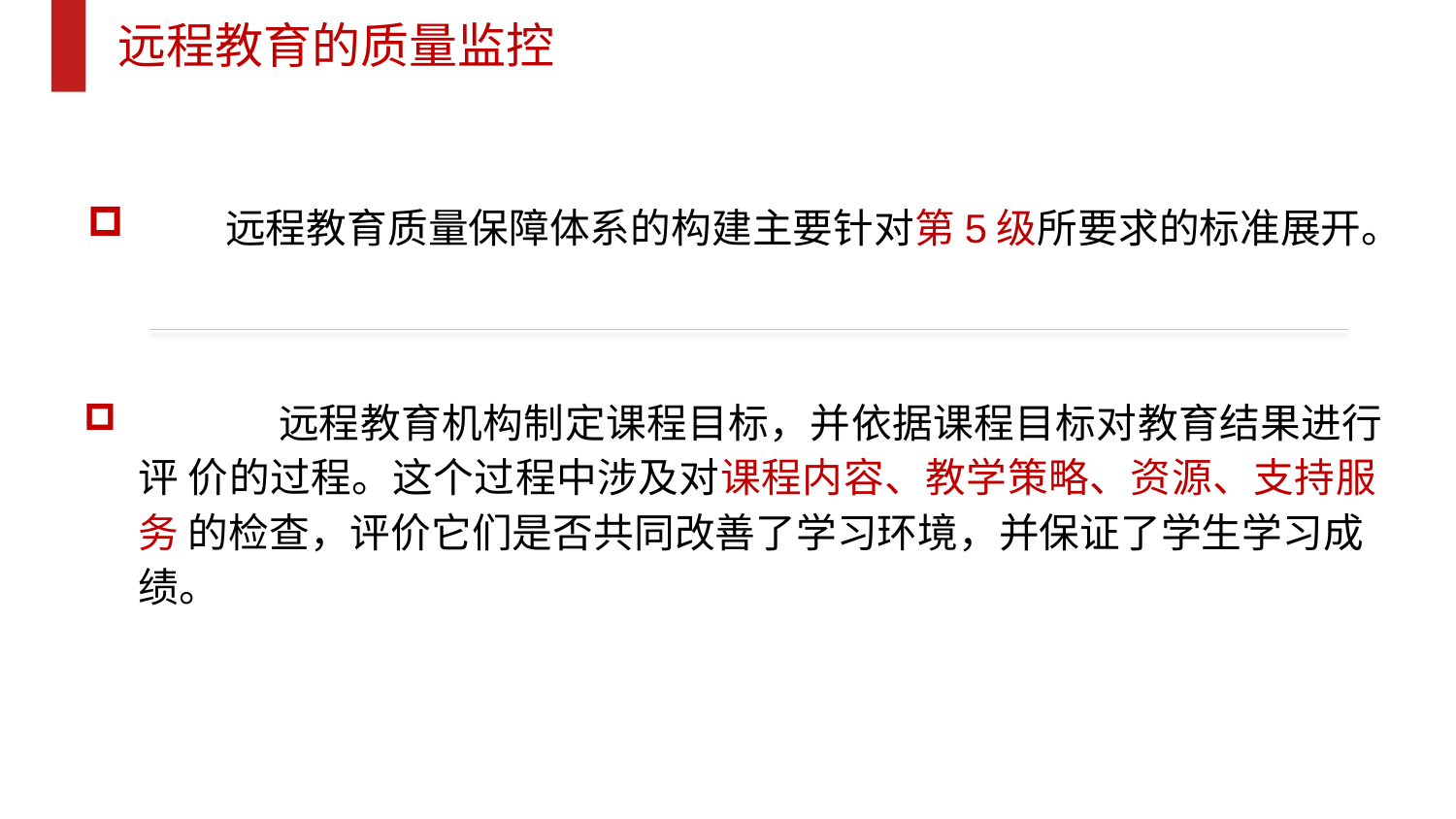

# 远程教育的质量监控
远程教育质量保障体系的构建主要针对第5级所要求的标准展开。

	远程教育机构制定课程目标，并依据课程目标对教育结果进行评 价的过程。这个过程中涉及对课程内容、教学策略、资源、支持服务 的检查，评价它们是否共同改善了学习环境，并保证了学生学习成绩。